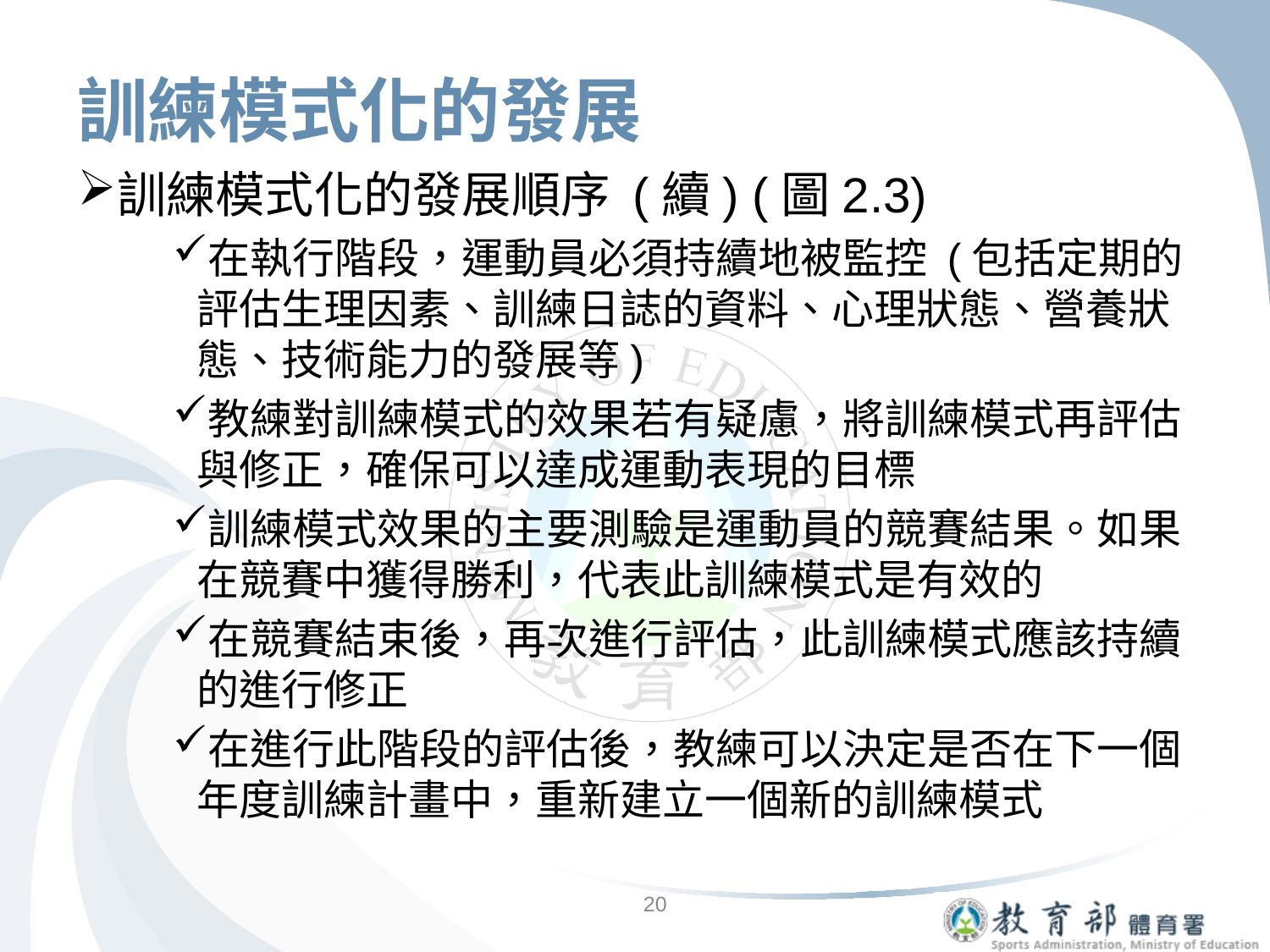

# 訓練模式化的發展
訓練模式化的發展順序 (續) (圖2.3)
在執行階段，運動員必須持續地被監控 (包括定期的評估生理因素、訓練日誌的資料、心理狀態、營養狀態、技術能力的發展等)
教練對訓練模式的效果若有疑慮，將訓練模式再評估與修正，確保可以達成運動表現的目標
訓練模式效果的主要測驗是運動員的競賽結果。如果在競賽中獲得勝利，代表此訓練模式是有效的
在競賽結束後，再次進行評估，此訓練模式應該持續的進行修正
在進行此階段的評估後，教練可以決定是否在下一個年度訓練計畫中，重新建立一個新的訓練模式
20